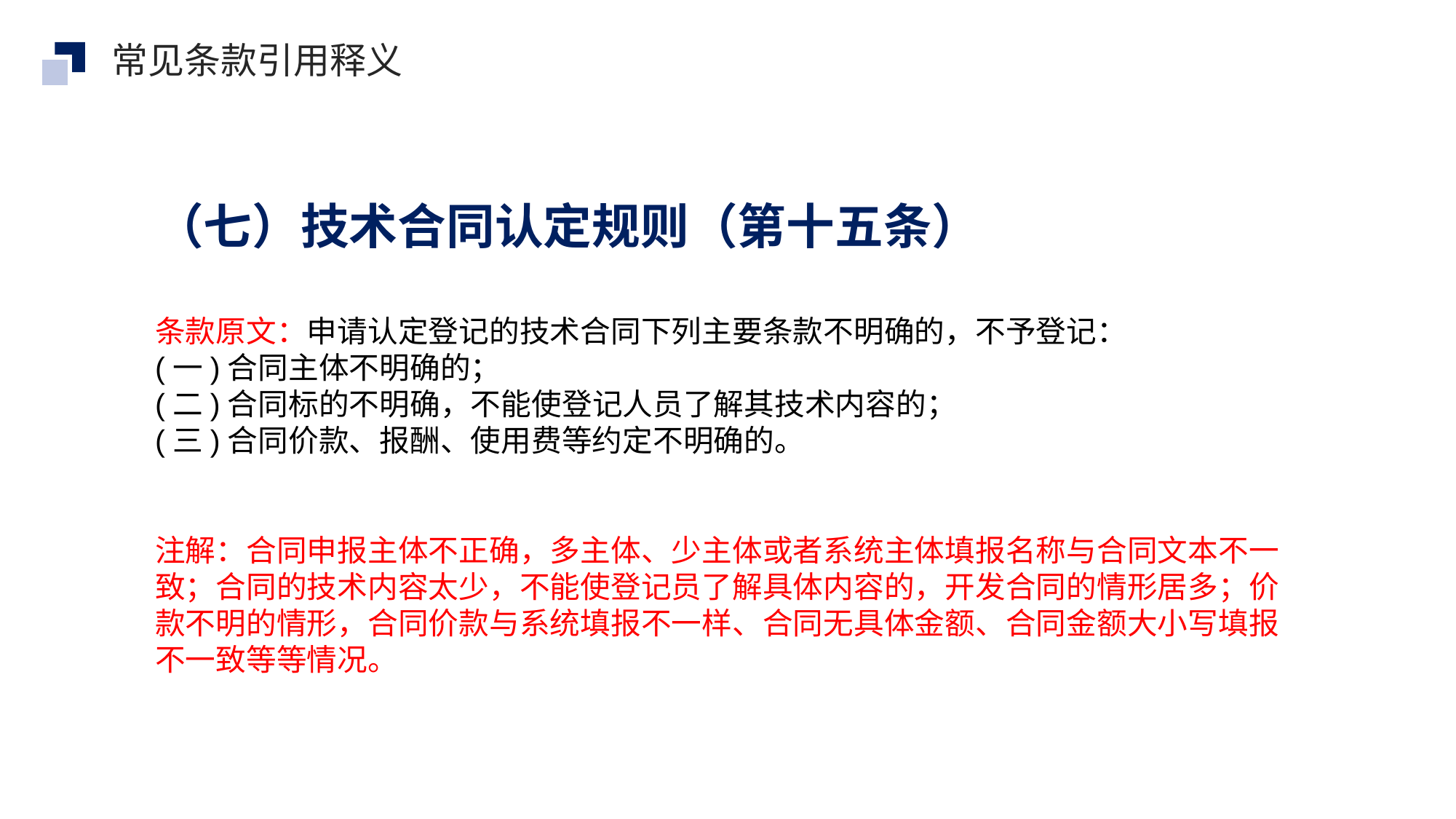

常见条款引用释义

（七）技术合同认定规则（第十五条）

条款原文：申请认定登记的技术合同下列主要条款不明确的，不予登记：
(一)合同主体不明确的；
(二)合同标的不明确，不能使登记人员了解其技术内容的；
(三)合同价款、报酬、使用费等约定不明确的。

注解：合同申报主体不正确，多主体、少主体或者系统主体填报名称与合同文本不一致；合同的技术内容太少，不能使登记员了解具体内容的，开发合同的情形居多；价款不明的情形，合同价款与系统填报不一样、合同无具体金额、合同金额大小写填报不一致等等情况。